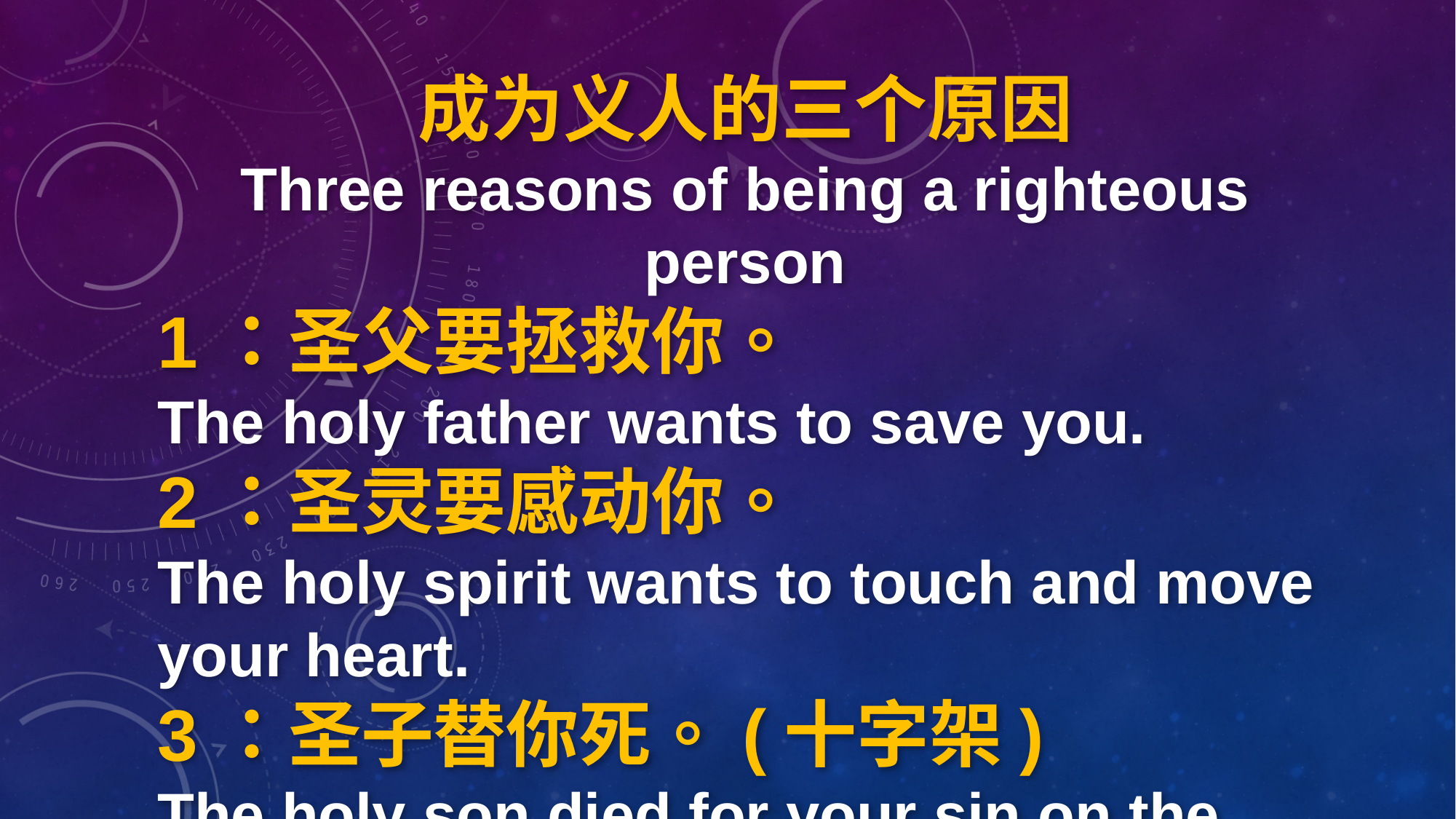

成为义人的三个原因
Three reasons of being a righteous person
1：圣父要拯救你。
The holy father wants to save you.
2：圣灵要感动你。
The holy spirit wants to touch and move your heart.
3：圣子替你死。(十字架)
The holy son died for your sin on the cross.